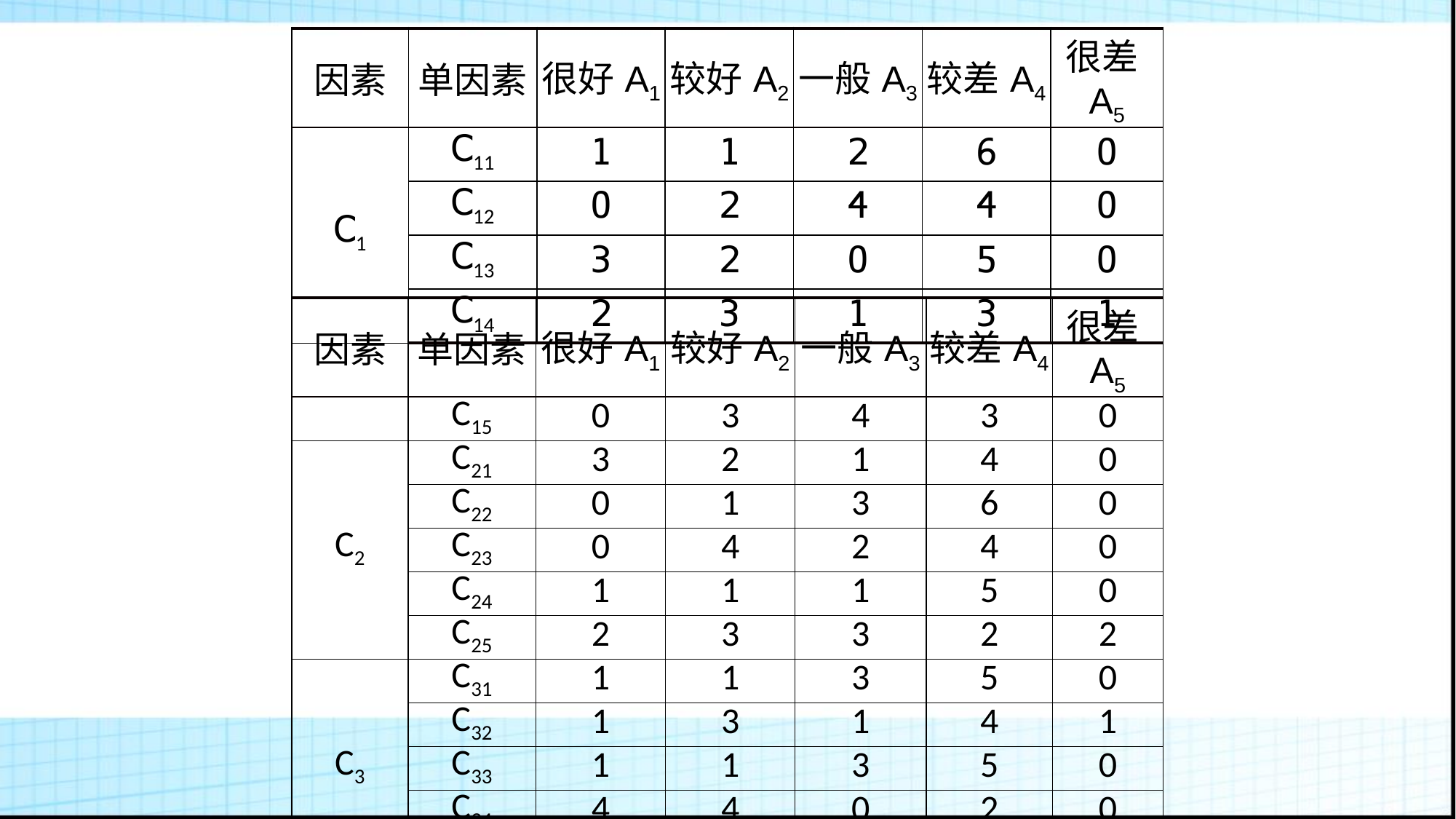

| 因素 | 单因素 | 很好A1 | 较好A2 | 一般A3 | 较差A4 | 很差A5 |
| --- | --- | --- | --- | --- | --- | --- |
| C1 | C11 | 1 | 1 | 2 | 6 | 0 |
|  | C12 | 0 | 2 | 4 | 4 | 0 |
|  | C13 | 3 | 2 | 0 | 5 | 0 |
|  | C14 | 2 | 3 | 1 | 3 | 1 |
| 因素 | 单因素 | 很好A1 | 较好A2 | 一般A3 | 较差A4 | 很差A5 |
| --- | --- | --- | --- | --- | --- | --- |
|  | C15 | 0 | 3 | 4 | 3 | 0 |
| C2 | C21 | 3 | 2 | 1 | 4 | 0 |
|  | C22 | 0 | 1 | 3 | 6 | 0 |
|  | C23 | 0 | 4 | 2 | 4 | 0 |
|  | C24 | 1 | 1 | 1 | 5 | 0 |
|  | C25 | 2 | 3 | 3 | 2 | 2 |
| C3 | C31 | 1 | 1 | 3 | 5 | 0 |
|  | C32 | 1 | 3 | 1 | 4 | 1 |
|  | C33 | 1 | 1 | 3 | 5 | 0 |
|  | C34 | 4 | 4 | 0 | 2 | 0 |
|  | C35 | 0 | 3 | 2 | 5 | 0 |